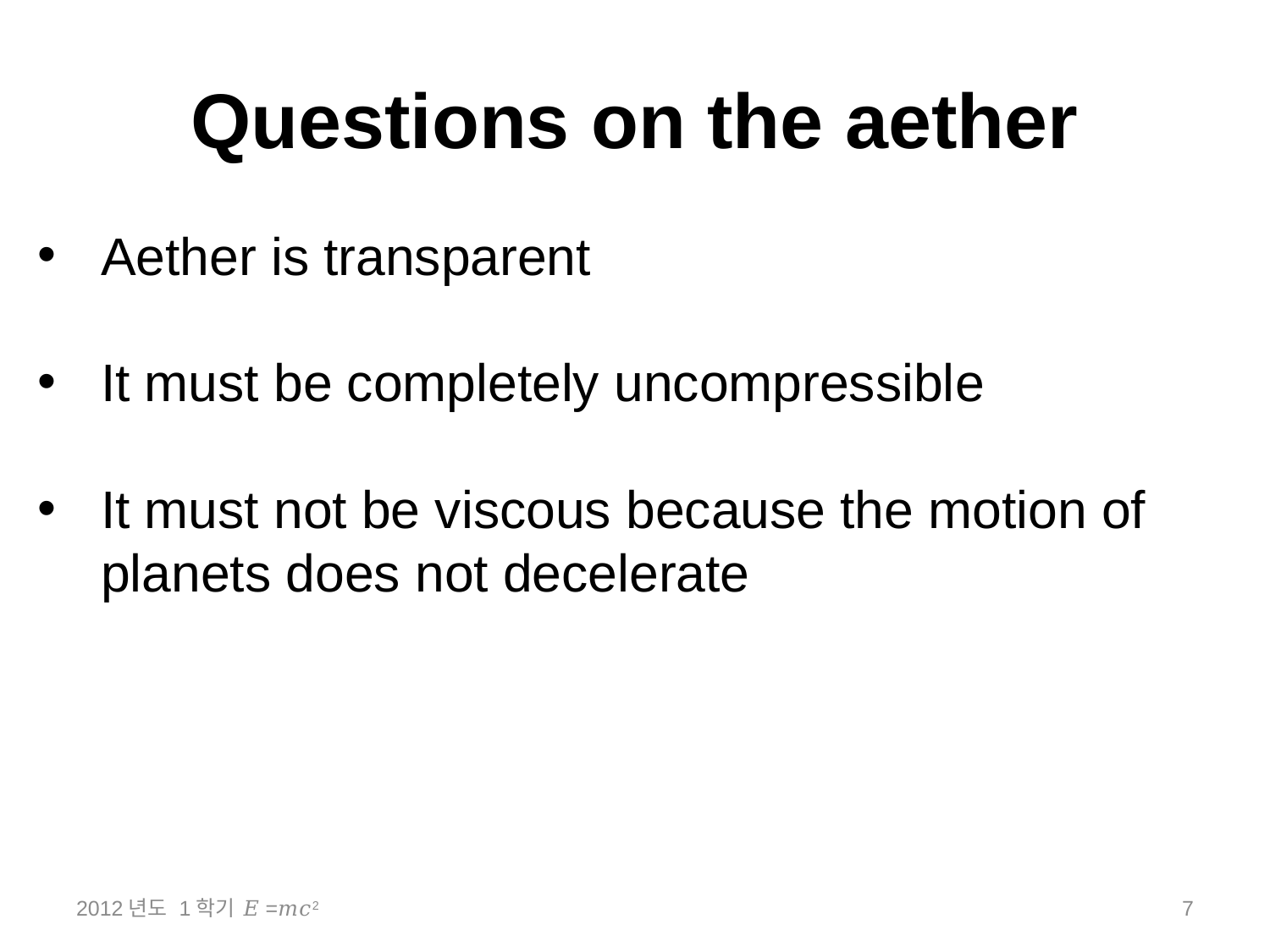

# Questions on the aether
Aether is transparent

It must be completely uncompressible

It must not be viscous because the motion of planets does not decelerate
2012년도 1학기 𝐸=𝑚𝑐2
7